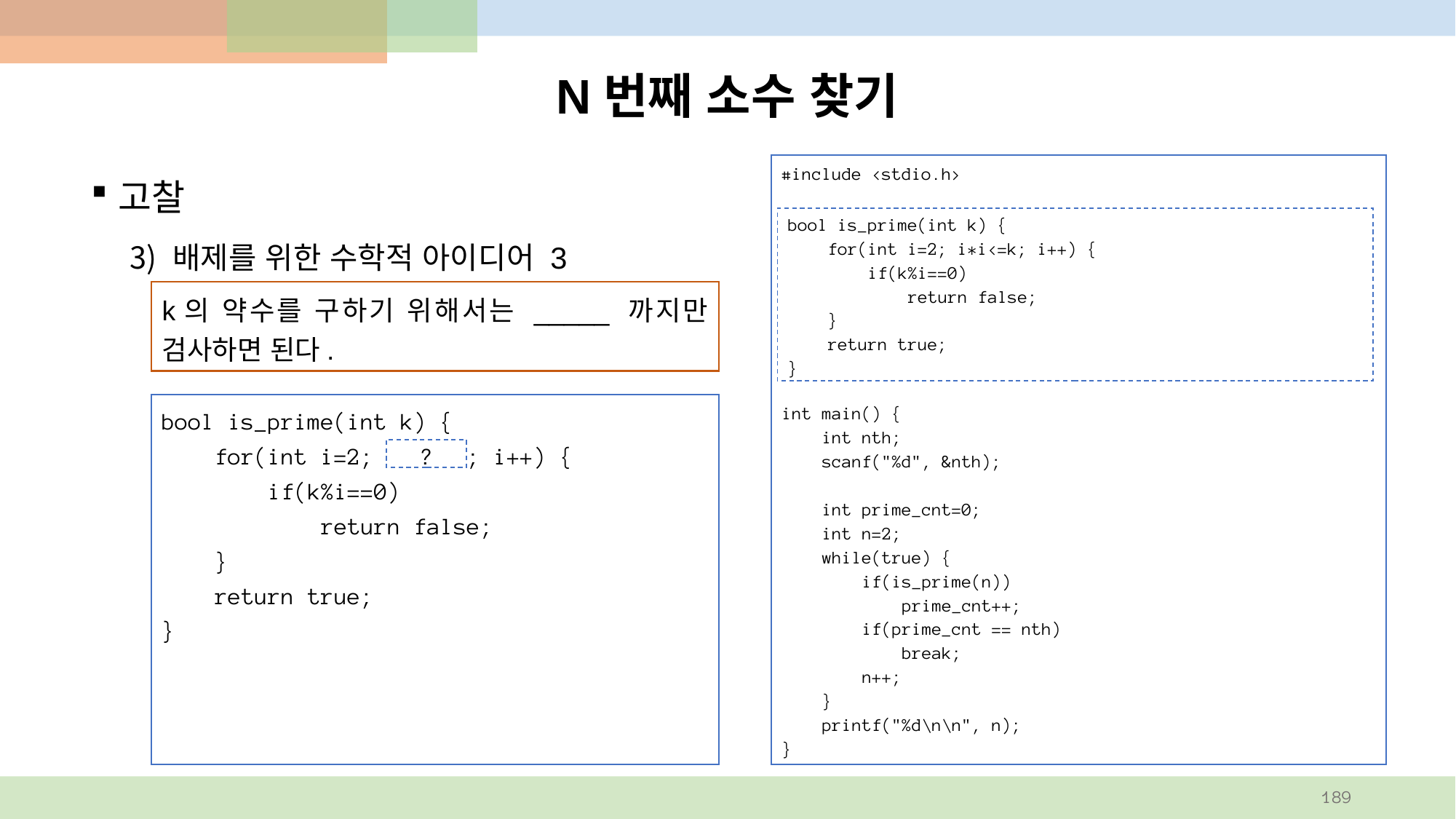

# N번째 소수 찾기
#include <stdio.h>

int main() {
    int nth;
    scanf("%d", &nth);

    int prime_cnt=0;
    int n=2;
    while(true) {
        if(is_prime(n))
            prime_cnt++;
        if(prime_cnt == nth)
            break;
        n++;
    }
    printf("%d\n\n", n);
}

고찰
배제를 위한 수학적 아이디어 3

bool is_prime(int k) {
    for(int i=2; i*i<=k; i++) {
        if(k%i==0)
            return false;
    }
    return true;
}
k의 약수를 구하기 위해서는 _____ 까지만 검사하면 된다.
bool is_prime(int k) {
    for(int i=2; i*i<=k; i++) {
        if(k%i==0)
            return false;
    }
    return true;
}
?
189